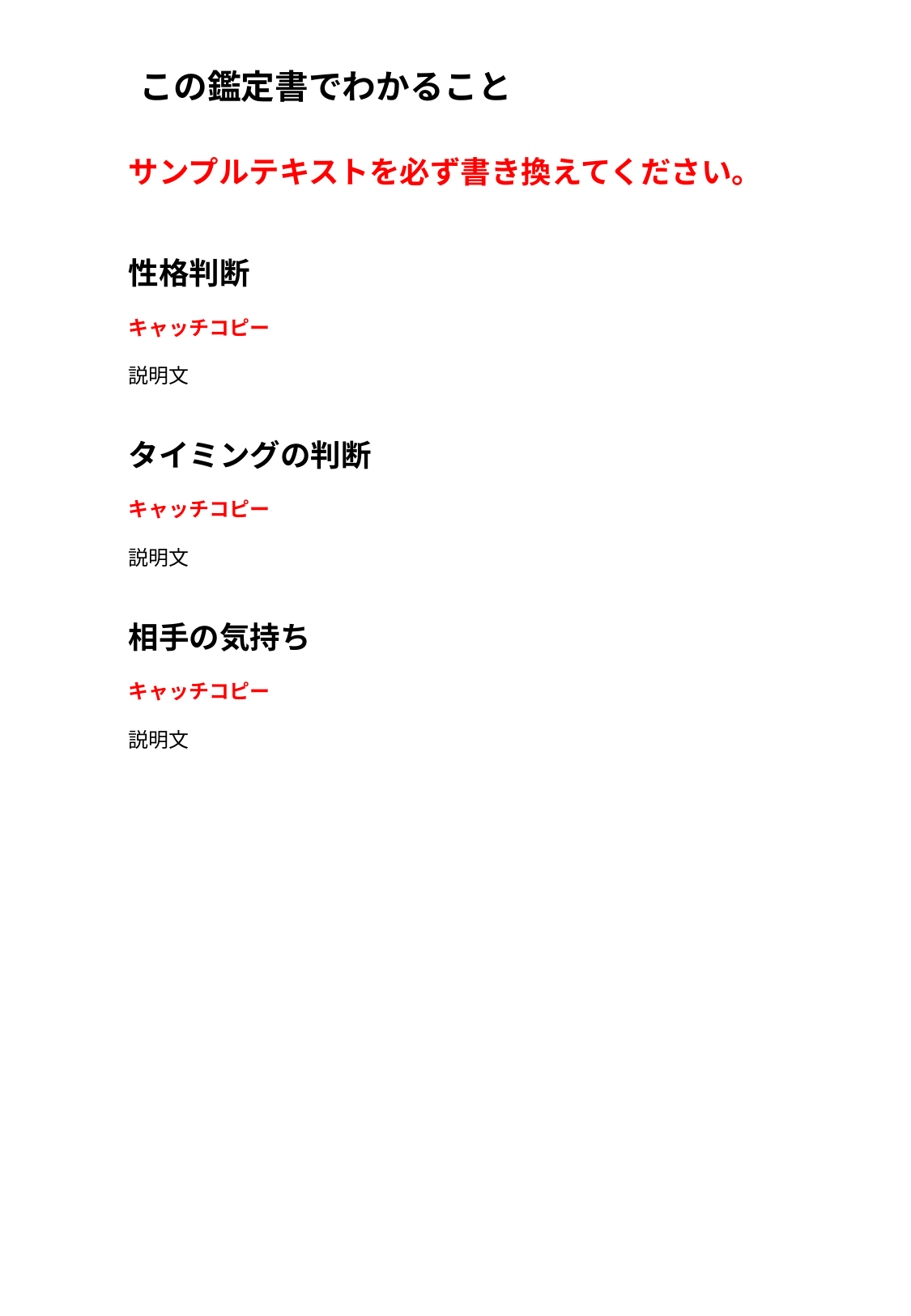

この鑑定書でわかること
サンプルテキストを必ず書き換えてください。

性格判断

キャッチコピー

説明文

タイミングの判断

キャッチコピー

説明文

相手の気持ち

キャッチコピー

説明文